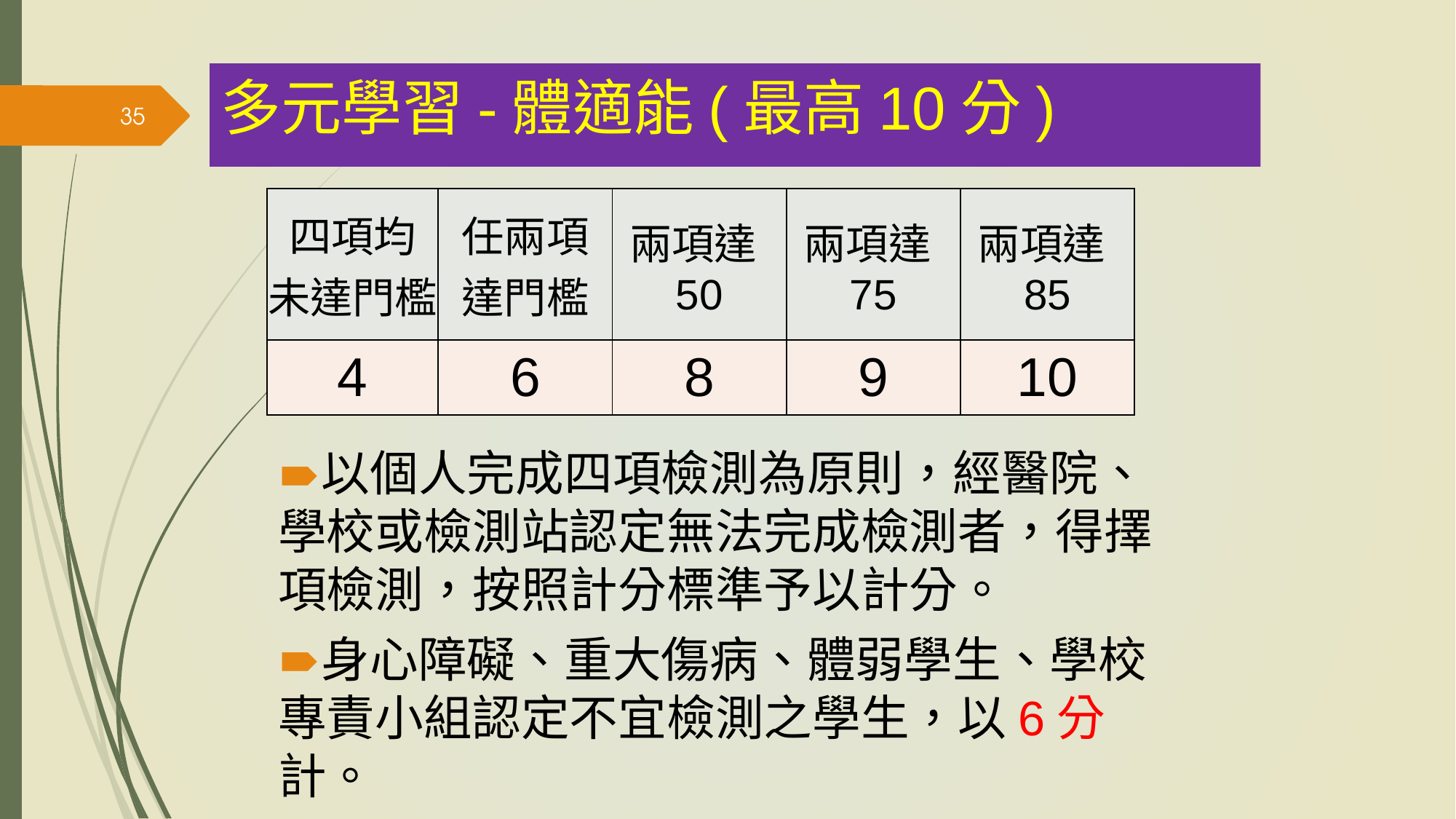

多元學習-體適能(最高10分)
35
| 四項均 未達門檻 | 任兩項 達門檻 | 兩項達50 | 兩項達75 | 兩項達85 |
| --- | --- | --- | --- | --- |
| 4 | 6 | 8 | 9 | 10 |
以個人完成四項檢測為原則，經醫院、學校或檢測站認定無法完成檢測者，得擇項檢測，按照計分標準予以計分。
身心障礙、重大傷病、體弱學生、學校專責小組認定不宜檢測之學生，以6分計。